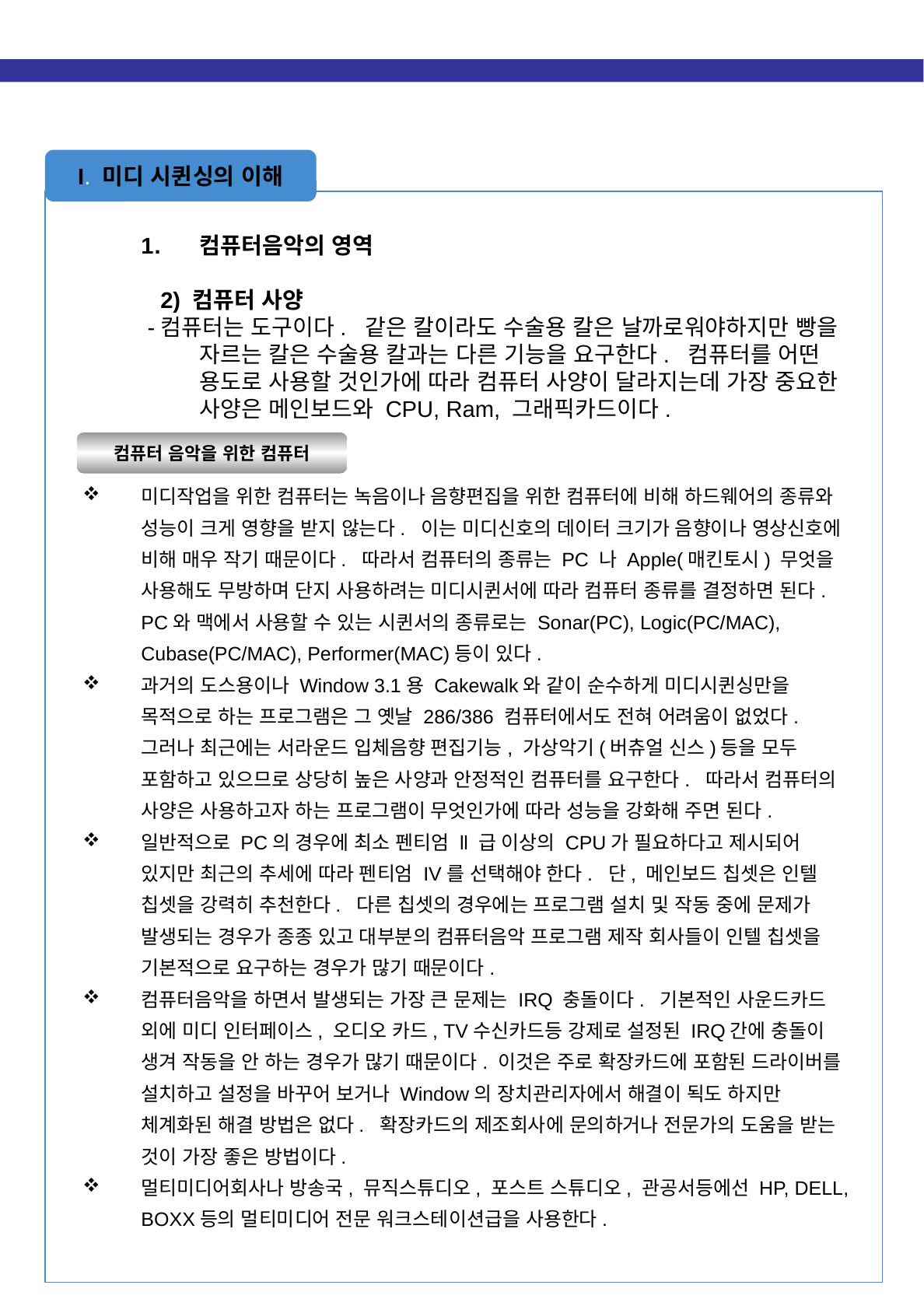

I. 미디 시퀸싱의 이해

컴퓨터음악의 영역

   2) 컴퓨터 사양
 -컴퓨터는 도구이다.  같은 칼이라도 수술용 칼은 날까로워야하지만 빵을 자르는 칼은 수술용 칼과는 다른 기능을 요구한다.  컴퓨터를 어떤 용도로 사용할 것인가에 따라 컴퓨터 사양이 달라지는데 가장 중요한 사양은 메인보드와 CPU, Ram, 그래픽카드이다.

미디작업을 위한 컴퓨터는 녹음이나 음향편집을 위한 컴퓨터에 비해 하드웨어의 종류와 성능이 크게 영향을 받지 않는다.  이는 미디신호의 데이터 크기가 음향이나 영상신호에 비해 매우 작기 때문이다.  따라서 컴퓨터의 종류는 PC 나 Apple(매킨토시) 무엇을 사용해도 무방하며 단지 사용하려는 미디시퀸서에 따라 컴퓨터 종류를 결정하면 된다.  PC와 맥에서 사용할 수 있는 시퀸서의 종류로는 Sonar(PC), Logic(PC/MAC), Cubase(PC/MAC), Performer(MAC)등이 있다.
과거의 도스용이나 Window 3.1용 Cakewalk와 같이 순수하게 미디시퀸싱만을 목적으로 하는 프로그램은 그 옛날 286/386 컴퓨터에서도 전혀 어려움이 없었다.  그러나 최근에는 서라운드 입체음향 편집기능, 가상악기(버츄얼 신스)등을 모두 포함하고 있으므로 상당히 높은 사양과 안정적인 컴퓨터를 요구한다.  따라서 컴퓨터의 사양은 사용하고자 하는 프로그램이 무엇인가에 따라 성능을 강화해 주면 된다.
일반적으로 PC의 경우에 최소 펜티엄 ll 급 이상의 CPU가 필요하다고 제시되어 있지만 최근의 추세에 따라 펜티엄 IV를 선택해야 한다.  단, 메인보드 칩셋은 인텔 칩셋을 강력히 추천한다.  다른 칩셋의 경우에는 프로그램 설치 및 작동 중에 문제가 발생되는 경우가 종종 있고 대부분의 컴퓨터음악 프로그램 제작 회사들이 인텔 칩셋을 기본적으로 요구하는 경우가 많기 때문이다.
컴퓨터음악을 하면서 발생되는 가장 큰 문제는 IRQ 충돌이다.  기본적인 사운드카드 외에 미디 인터페이스, 오디오 카드, TV수신카드등 강제로 설정된 IRQ간에 충돌이 생겨 작동을 안 하는 경우가 많기 때문이다. 이것은 주로 확장카드에 포함된 드라이버를 설치하고 설정을 바꾸어 보거나 Window의 장치관리자에서 해결이 됙도 하지만 체계화된 해결 방법은 없다.  확장카드의 제조회사에 문의하거나 전문가의 도움을 받는 것이 가장 좋은 방법이다.
멀티미디어회사나 방송국, 뮤직스튜디오, 포스트 스튜디오, 관공서등에선 HP, DELL, BOXX등의 멀티미디어 전문 워크스테이션급을 사용한다.

컴퓨터 음악을 위한 컴퓨터